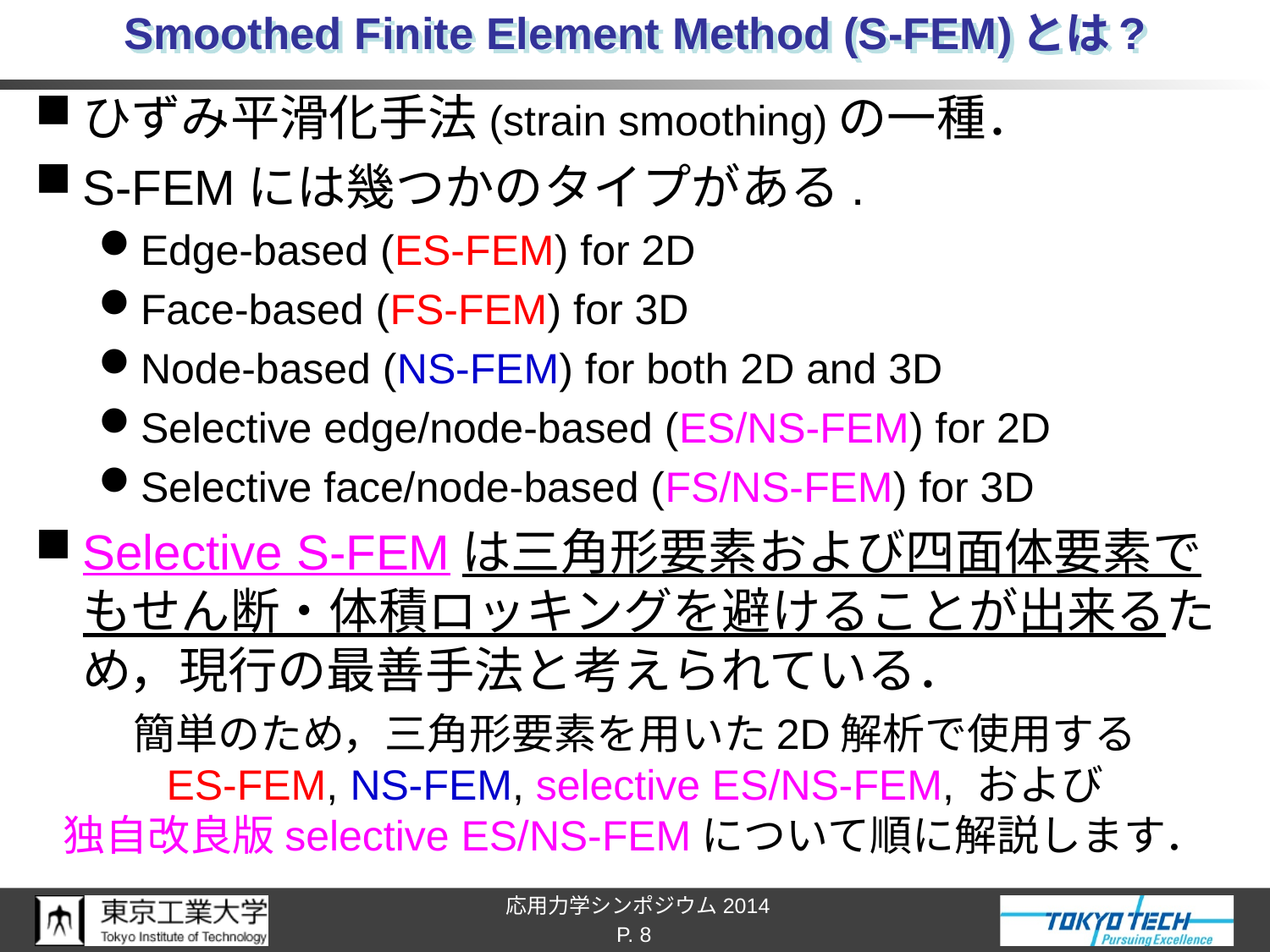

# Smoothed Finite Element Method (S-FEM)とは?
ひずみ平滑化手法(strain smoothing)の一種．
S-FEMには幾つかのタイプがある.
Edge-based (ES-FEM) for 2D
Face-based (FS-FEM) for 3D
Node-based (NS-FEM) for both 2D and 3D
Selective edge/node-based (ES/NS-FEM) for 2D
Selective face/node-based (FS/NS-FEM) for 3D
Selective S-FEMは三角形要素および四面体要素でもせん断・体積ロッキングを避けることが出来るため，現行の最善手法と考えられている．
簡単のため，三角形要素を用いた2D解析で使用する
ES-FEM, NS-FEM, selective ES/NS-FEM, および
独自改良版selective ES/NS-FEMについて順に解説します．
P. 8